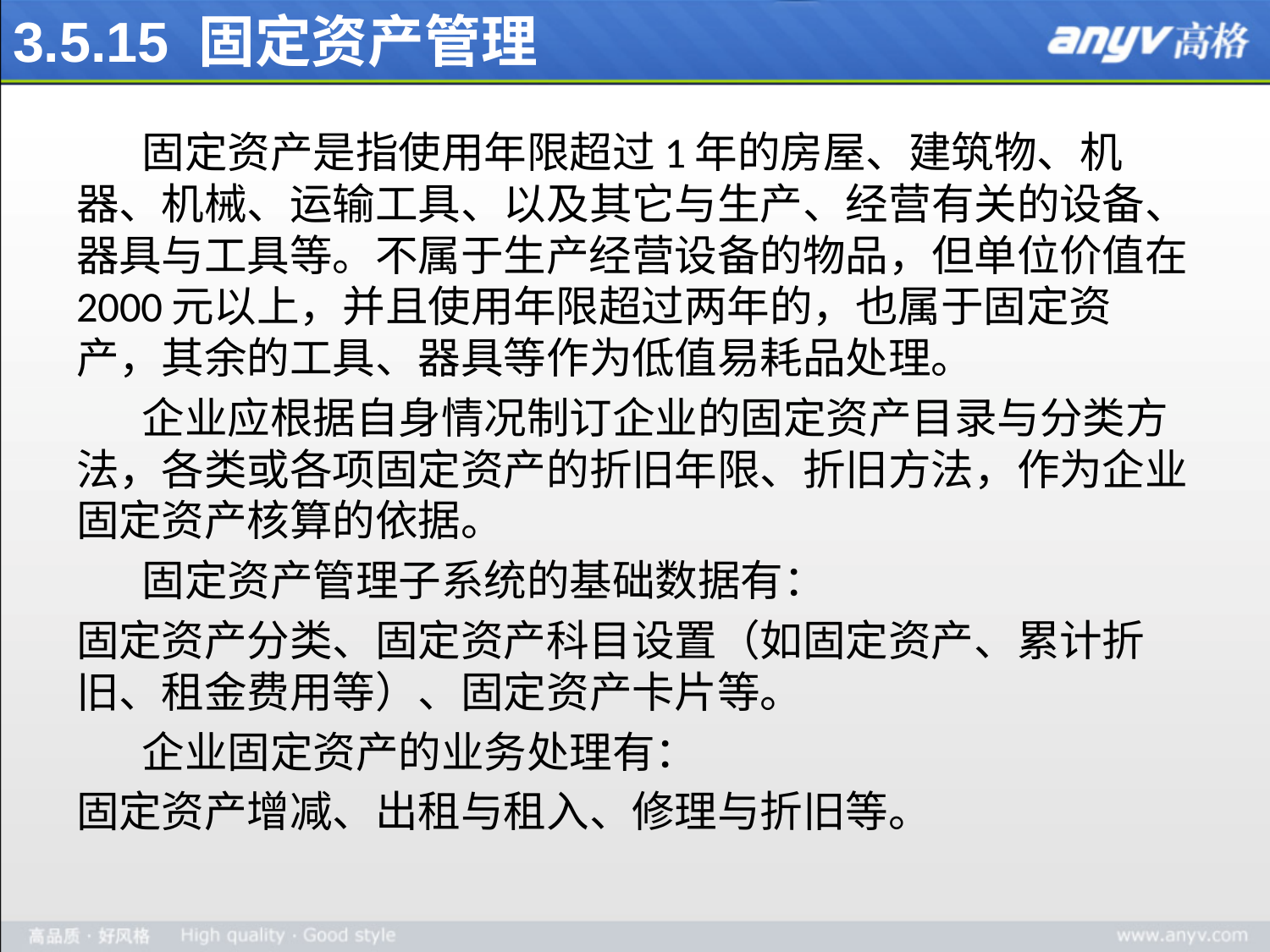

# 3.5.15 固定资产管理
      固定资产是指使用年限超过1年的房屋、建筑物、机器、机械、运输工具、以及其它与生产、经营有关的设备、器具与工具等。不属于生产经营设备的物品，但单位价值在2000元以上，并且使用年限超过两年的，也属于固定资产，其余的工具、器具等作为低值易耗品处理。
      企业应根据自身情况制订企业的固定资产目录与分类方法，各类或各项固定资产的折旧年限、折旧方法，作为企业固定资产核算的依据。
      固定资产管理子系统的基础数据有：
固定资产分类、固定资产科目设置（如固定资产、累计折旧、租金费用等）、固定资产卡片等。
      企业固定资产的业务处理有：
固定资产增减、出租与租入、修理与折旧等。